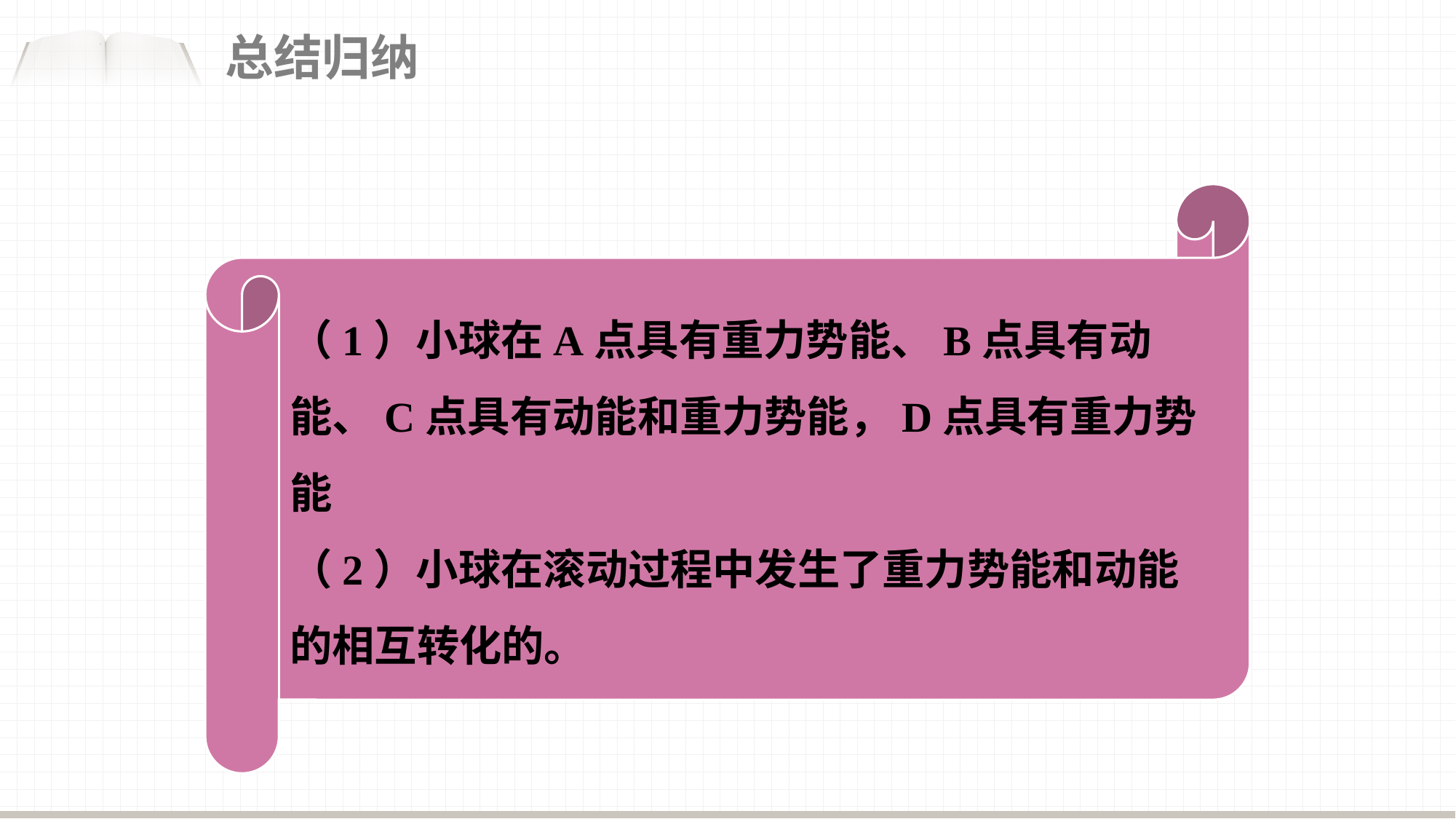

总结归纳
（1）小球在A点具有重力势能、B点具有动能、C点具有动能和重力势能，D点具有重力势能
（2）小球在滚动过程中发生了重力势能和动能的相互转化的。